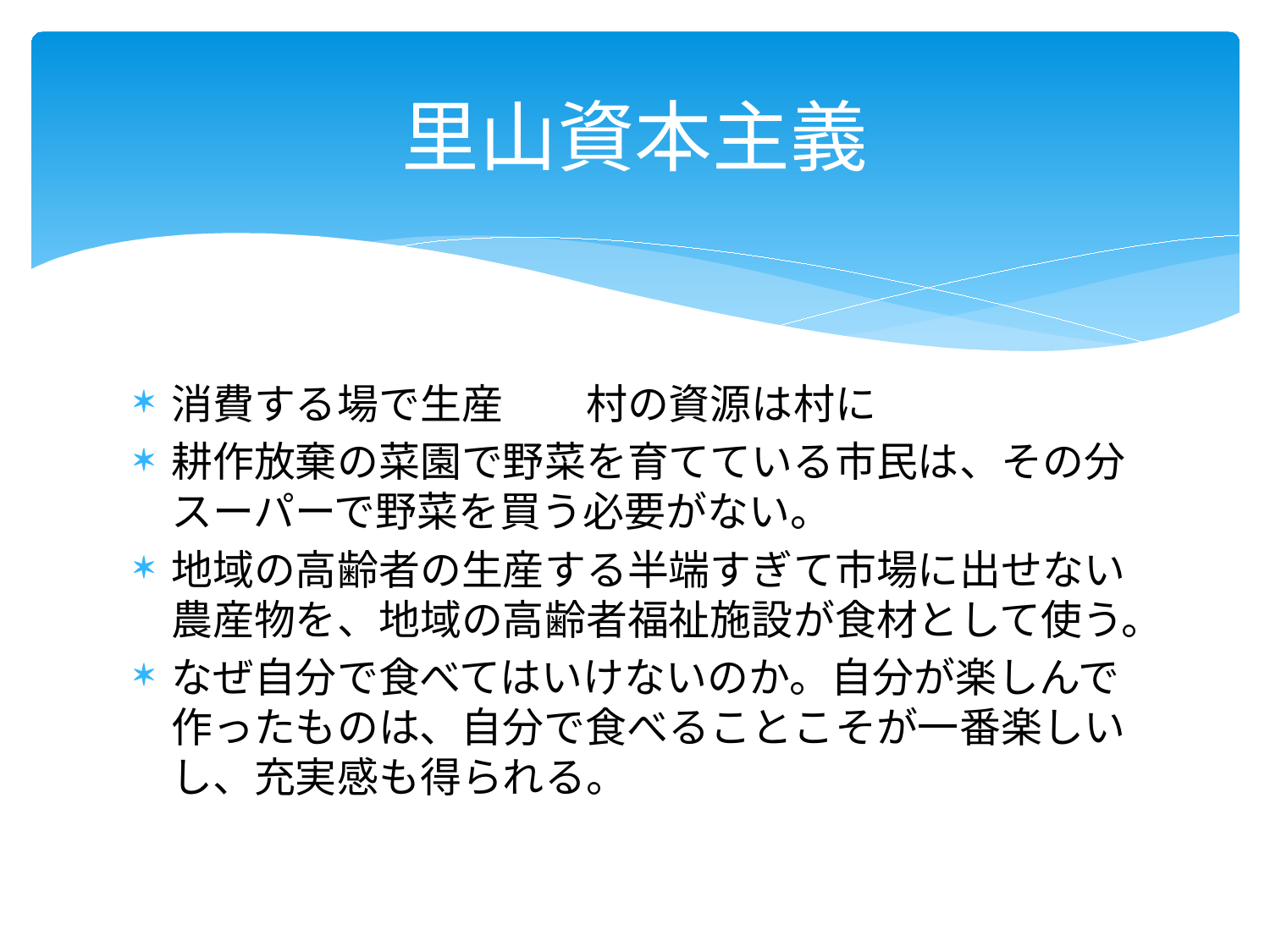

# 里山資本主義
消費する場で生産　　村の資源は村に
耕作放棄の菜園で野菜を育てている市民は、その分スーパーで野菜を買う必要がない。
地域の高齢者の生産する半端すぎて市場に出せない農産物を、地域の高齢者福祉施設が食材として使う。
なぜ自分で食べてはいけないのか。自分が楽しんで作ったものは、自分で食べることこそが一番楽しいし、充実感も得られる。